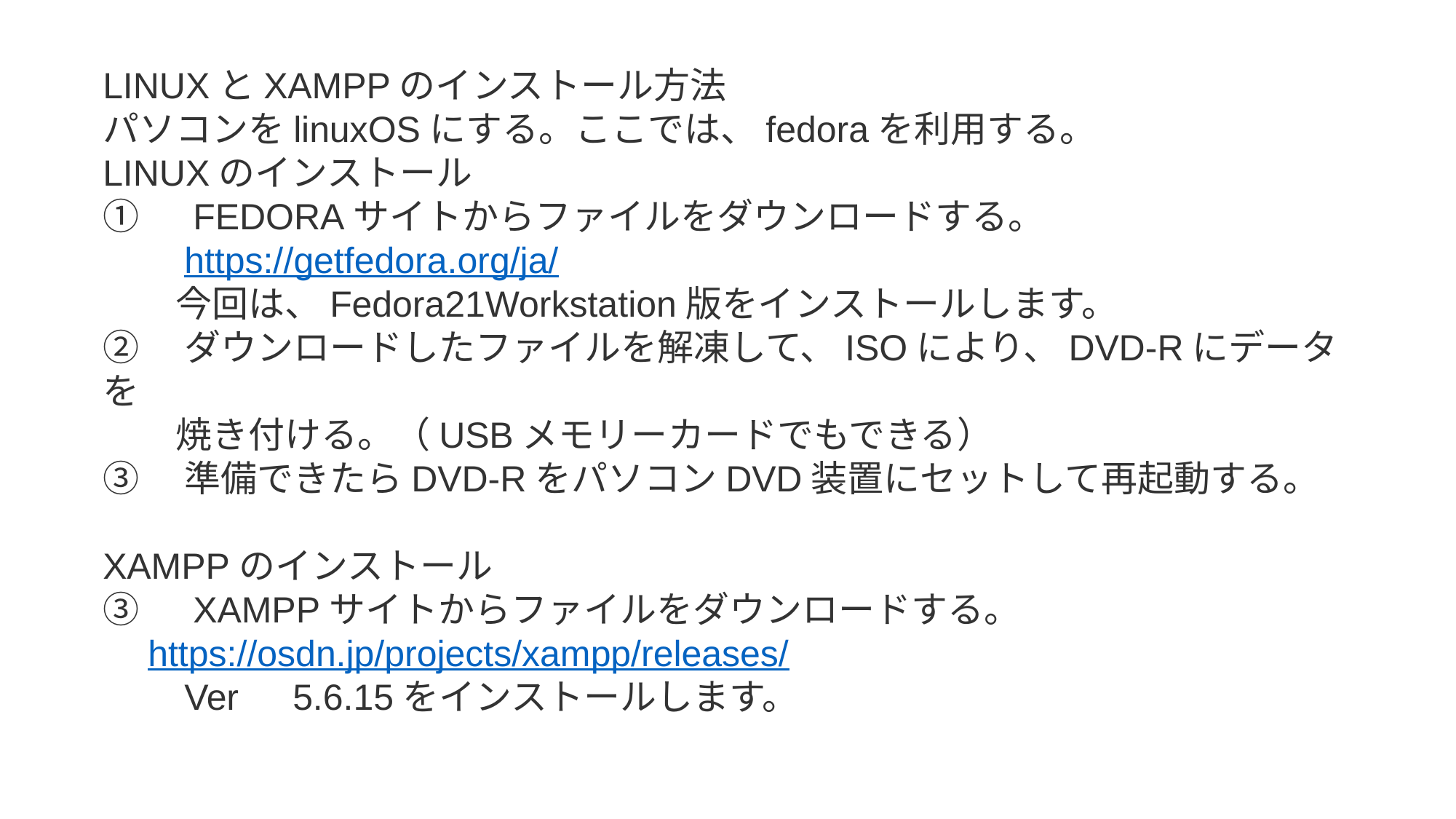

LINUXとXAMPPのインストール方法
パソコンをlinuxOSにする。ここでは、fedoraを利用する。
LINUXのインストール
①　FEDORAサイトからファイルをダウンロードする。
　　https://getfedora.org/ja/
　　今回は、Fedora21Workstation版をインストールします。
②　ダウンロードしたファイルを解凍して、ISOにより、DVD-Rにデータを
　　焼き付ける。（USBメモリーカードでもできる）
③　準備できたらDVD-RをパソコンDVD装置にセットして再起動する。

XAMPPのインストール
③　XAMPPサイトからファイルをダウンロードする。
　https://osdn.jp/projects/xampp/releases/
　　Ver　5.6.15をインストールします。